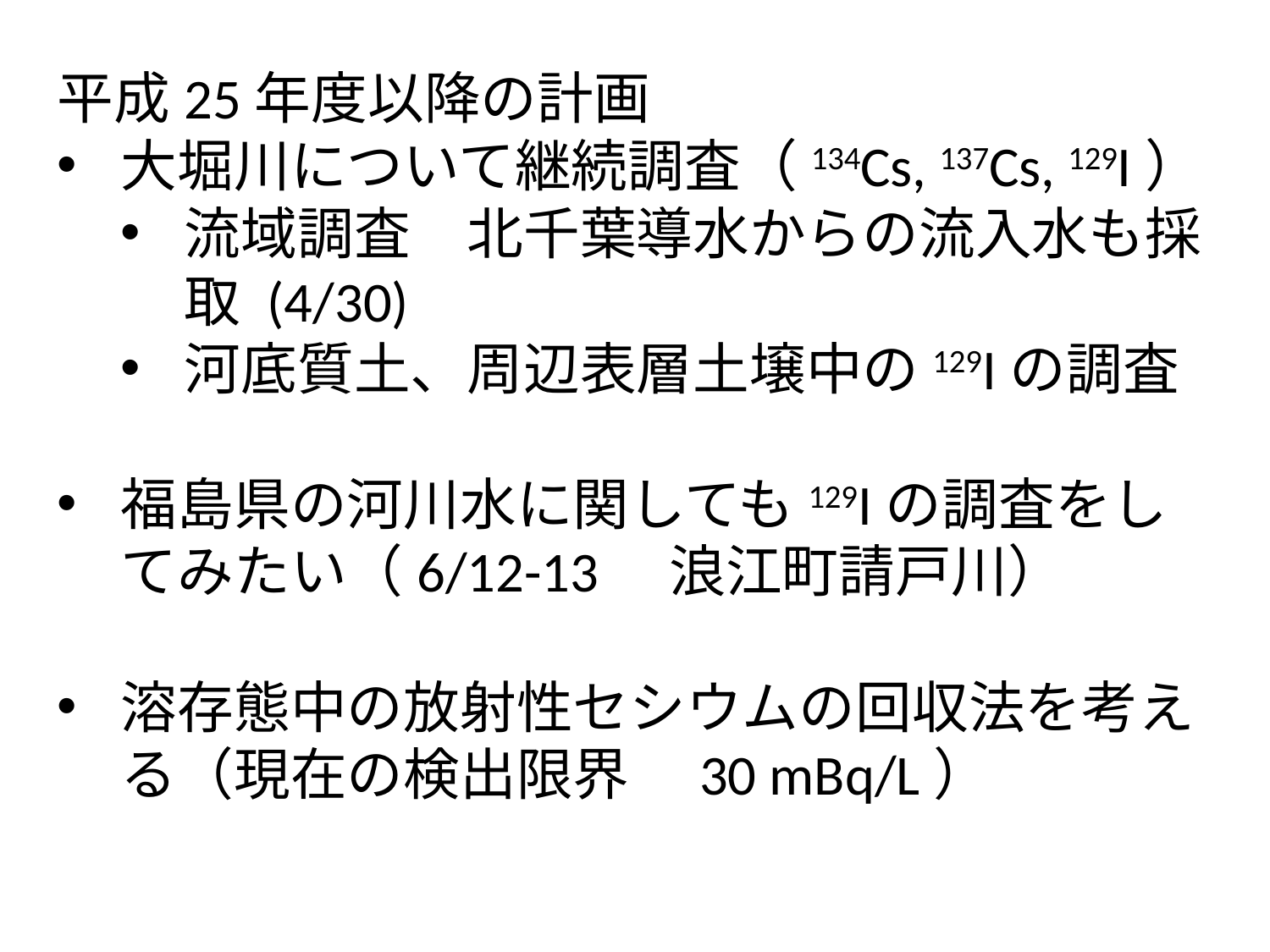

平成25年度以降の計画
大堀川について継続調査（134Cs, 137Cs, 129I）
流域調査　北千葉導水からの流入水も採取 (4/30)
河底質土、周辺表層土壌中の129Iの調査

福島県の河川水に関しても129Iの調査をしてみたい（6/12-13　浪江町請戸川）

溶存態中の放射性セシウムの回収法を考える（現在の検出限界　30 mBq/L）